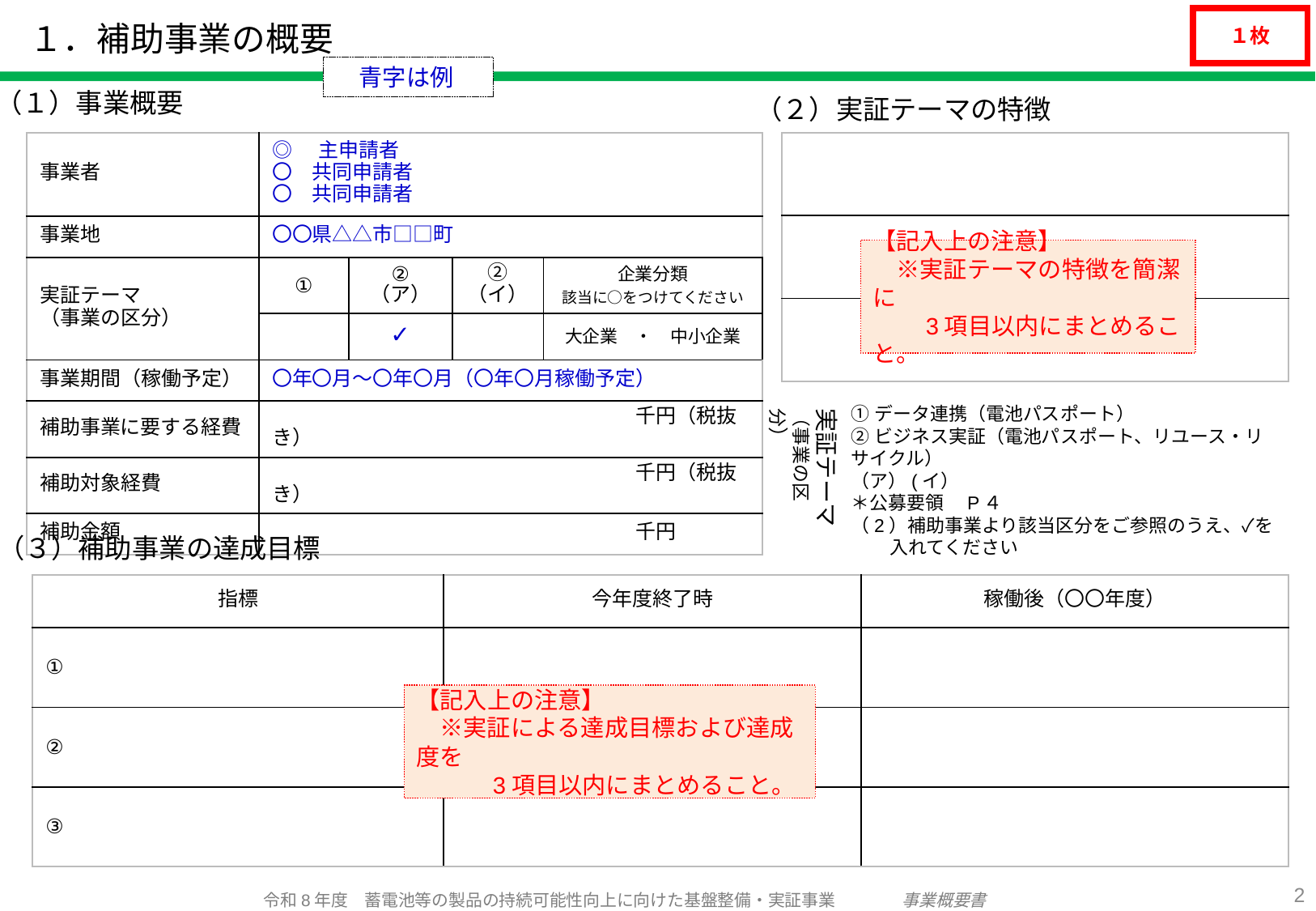

１枚
１．補助事業の概要
青字は例
（１）事業概要
（２）実証テーマの特徴
|  |
| --- |
|  |
|  |
| 事業者 | ◎　主申請者 〇　共同申請者 〇　共同申請者 |  |  |  |
| --- | --- | --- | --- | --- |
| 事業地 | 〇〇県△△市□□町 |  |  |  |
| 実証テーマ （事業の区分） | ① | ② （ア） | ② （イ） | 企業分類 該当に○をつけてください |
|  |  | ✓ |  | 大企業　・　中小企業 |
| 事業期間（稼働予定） | 〇年〇月～〇年〇月（〇年〇月稼働予定） |  |  |  |
| 補助事業に要する経費 | 千円（税抜き） |  |  |  |
| 補助対象経費 | 千円（税抜き） |  |  |  |
| 補助金額 | 千円 |  |  |  |
【記入上の注意】
　※実証テーマの特徴を簡潔に
　　3項目以内にまとめること。
実証テーマ（事業の区分）
①データ連携（電池パスポート）
②ビジネス実証（電池パスポート、リユース・リサイクル）
（ア）(イ）
＊公募要領　P４
（2）補助事業より該当区分をご参照のうえ、✓を
        入れてください

（３）補助事業の達成目標
| 指標 | 今年度終了時 | 稼働後（〇〇年度） |
| --- | --- | --- |
| ① |  |  |
| ② |  |  |
| ③ |  |  |
【記入上の注意】
　※実証による達成目標および達成度を
　　　3項目以内にまとめること。
2